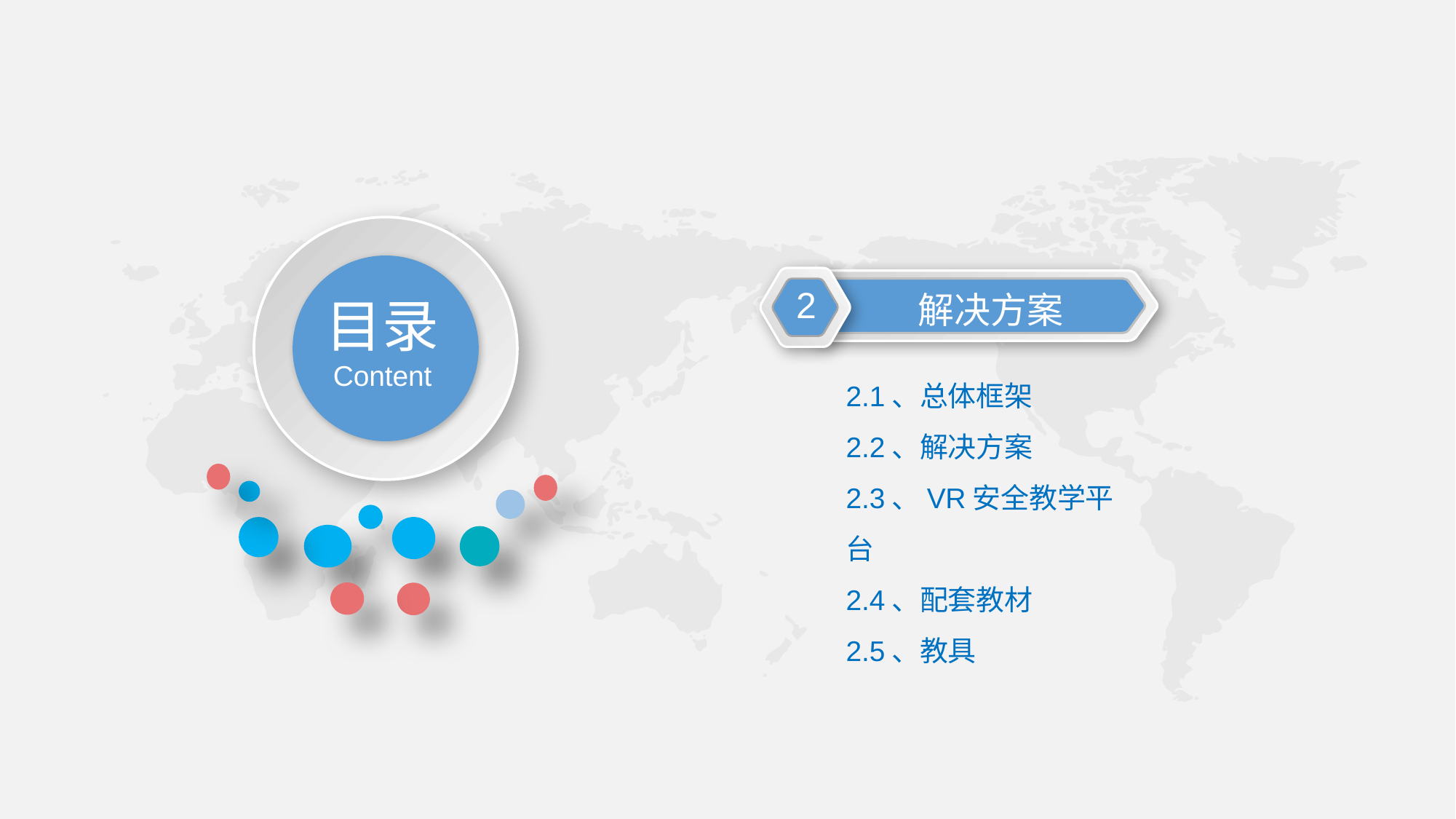

目录
Content

2
解决方案

2.1、总体框架
2.2、解决方案
2.3、VR安全教学平台
2.4、配套教材
2.5、教具